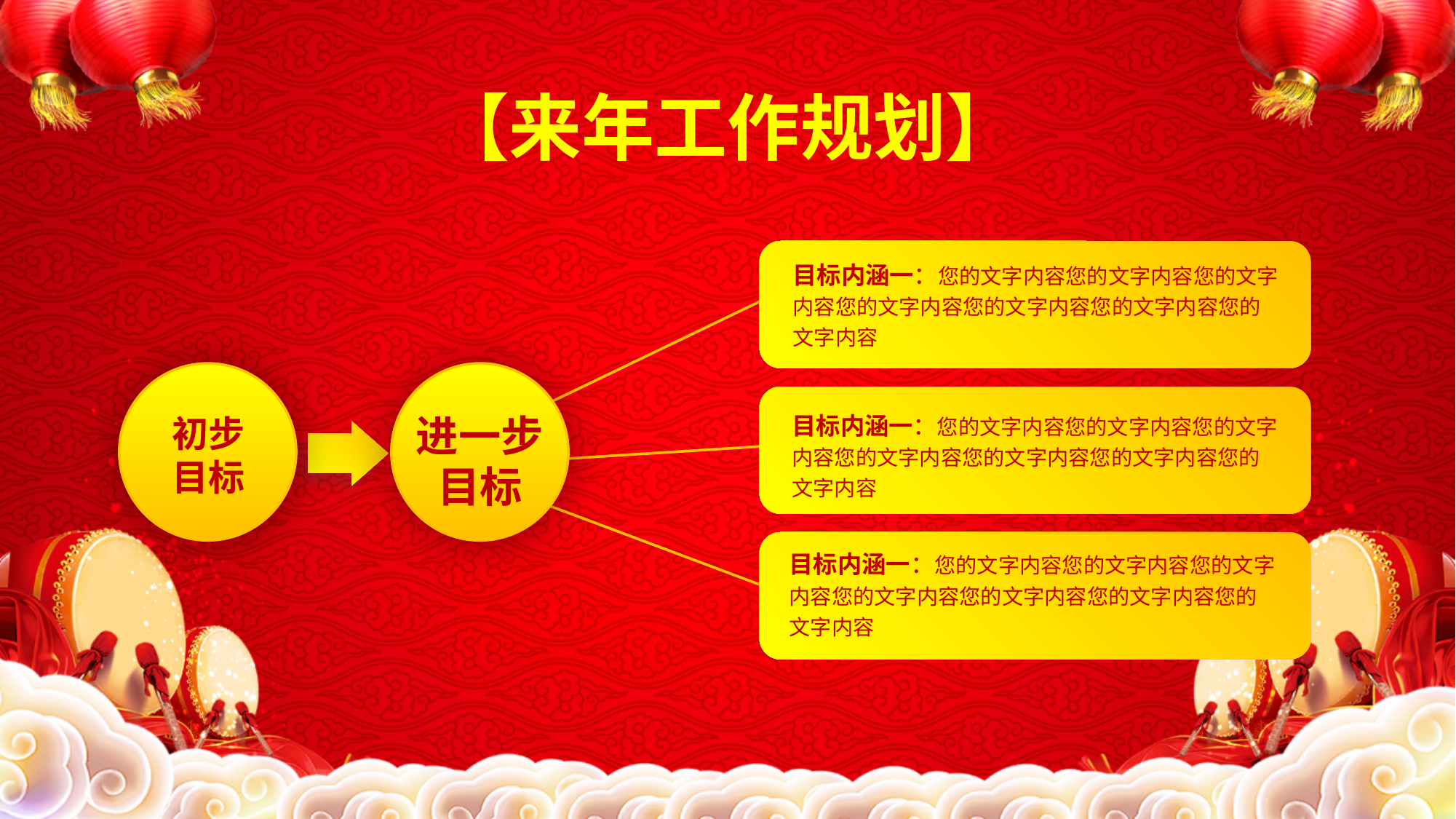

【来年工作规划】

目标内涵一：您的文字内容您的文字内容您的文字内容您的文字内容您的文字内容您的文字内容您的文字内容

初步
目标

进一步
目标

目标内涵一：您的文字内容您的文字内容您的文字内容您的文字内容您的文字内容您的文字内容您的文字内容

目标内涵一：您的文字内容您的文字内容您的文字内容您的文字内容您的文字内容您的文字内容您的文字内容